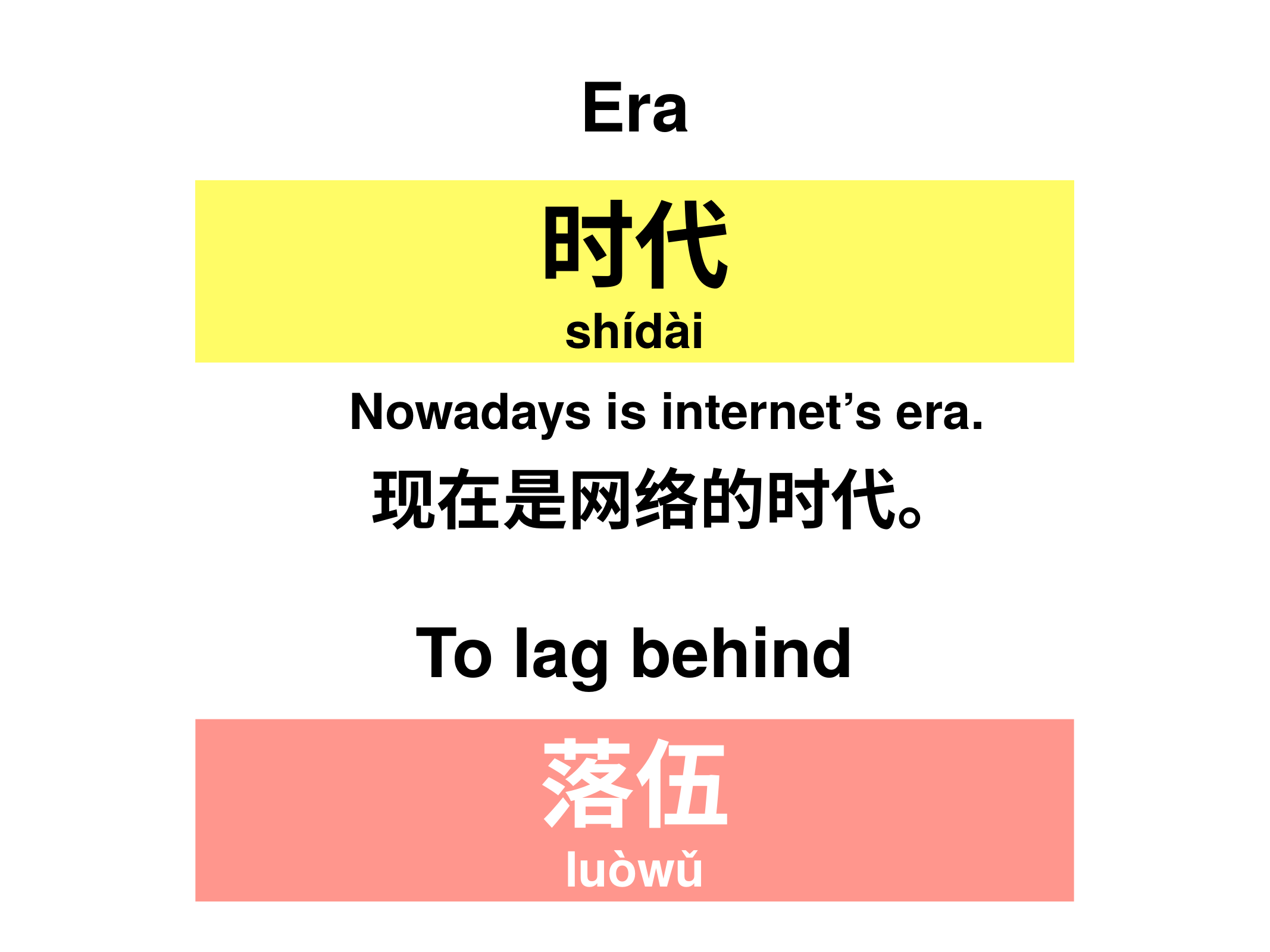

Era
时代
shídài
Nowadays is internet’s era.
现在是网络的时代。
To lag behind
落伍
luòwǔ